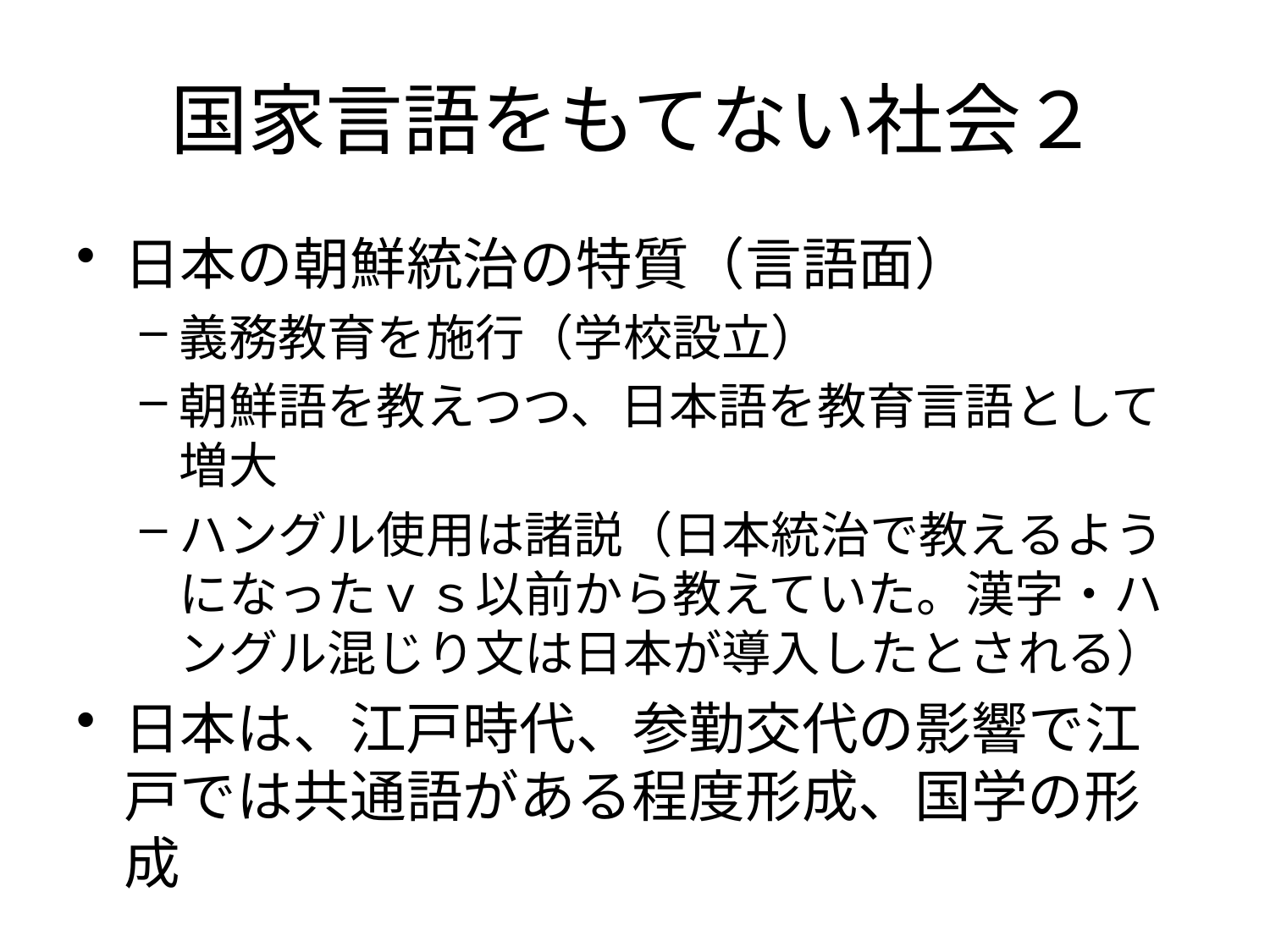

# 国家言語をもてない社会２
日本の朝鮮統治の特質（言語面）
義務教育を施行（学校設立）
朝鮮語を教えつつ、日本語を教育言語として増大
ハングル使用は諸説（日本統治で教えるようになったｖｓ以前から教えていた。漢字・ハングル混じり文は日本が導入したとされる）
日本は、江戸時代、参勤交代の影響で江戸では共通語がある程度形成、国学の形成